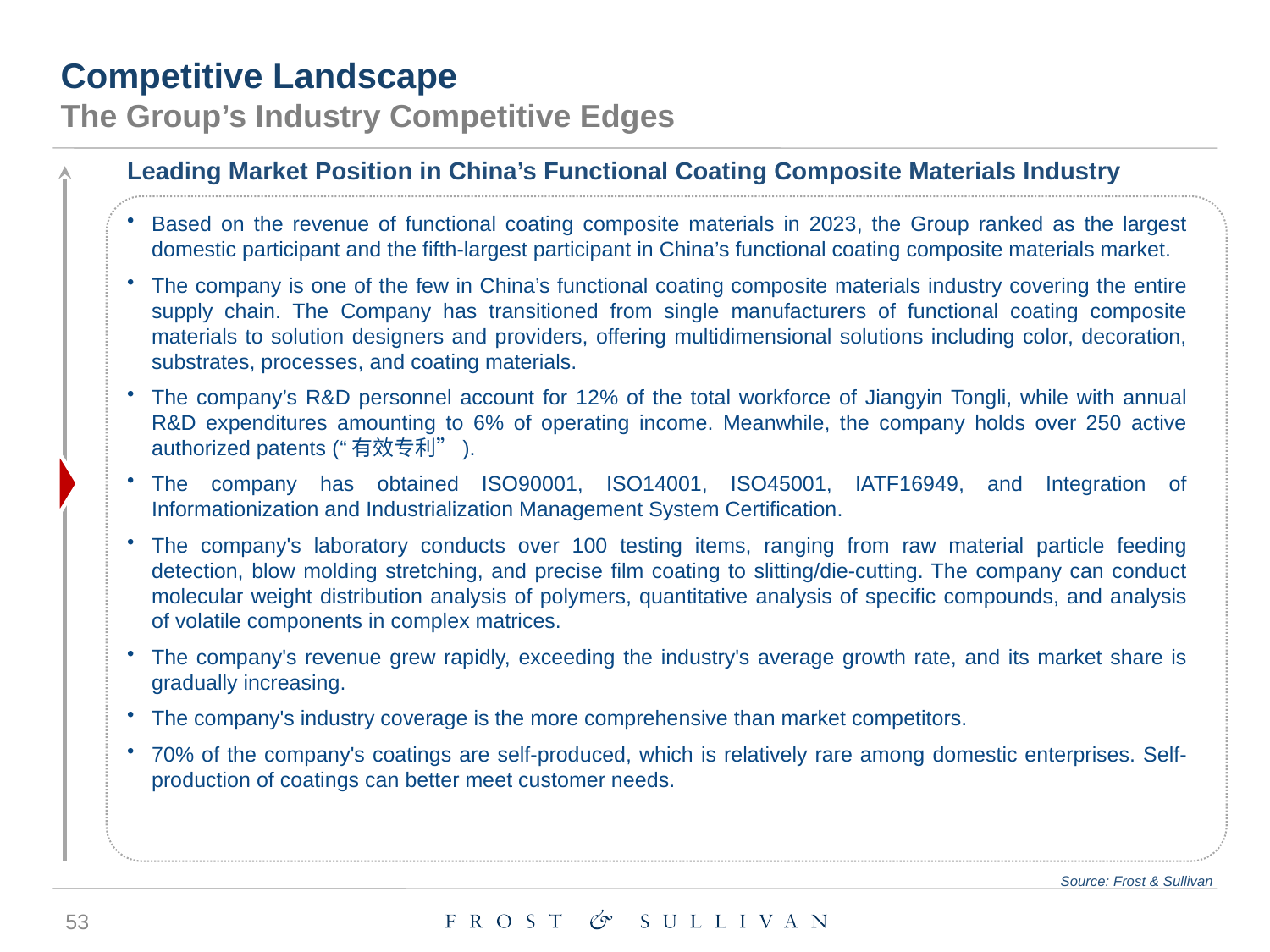

Competitive Landscape
The Group’s Industry Competitive Edges
Leading Market Position in China’s Functional Coating Composite Materials Industry

Based on the revenue of functional coating composite materials in 2023, the Group ranked as the largest domestic participant and the fifth-largest participant in China’s functional coating composite materials market.
The company is one of the few in China’s functional coating composite materials industry covering the entire supply chain. The Company has transitioned from single manufacturers of functional coating composite materials to solution designers and providers, offering multidimensional solutions including color, decoration, substrates, processes, and coating materials.
The company’s R&D personnel account for 12% of the total workforce of Jiangyin Tongli, while with annual R&D expenditures amounting to 6% of operating income. Meanwhile, the company holds over 250 active authorized patents (“有效专利”).
The company has obtained ISO90001, ISO14001, ISO45001, IATF16949, and Integration of Informationization and Industrialization Management System Certification.
The company's laboratory conducts over 100 testing items, ranging from raw material particle feeding detection, blow molding stretching, and precise film coating to slitting/die-cutting. The company can conduct molecular weight distribution analysis of polymers, quantitative analysis of specific compounds, and analysis of volatile components in complex matrices.
The company's revenue grew rapidly, exceeding the industry's average growth rate, and its market share is gradually increasing.
The company's industry coverage is the more comprehensive than market competitors.
70% of the company's coatings are self-produced, which is relatively rare among domestic enterprises. Self-production of coatings can better meet customer needs.

Source: Frost & Sullivan
53